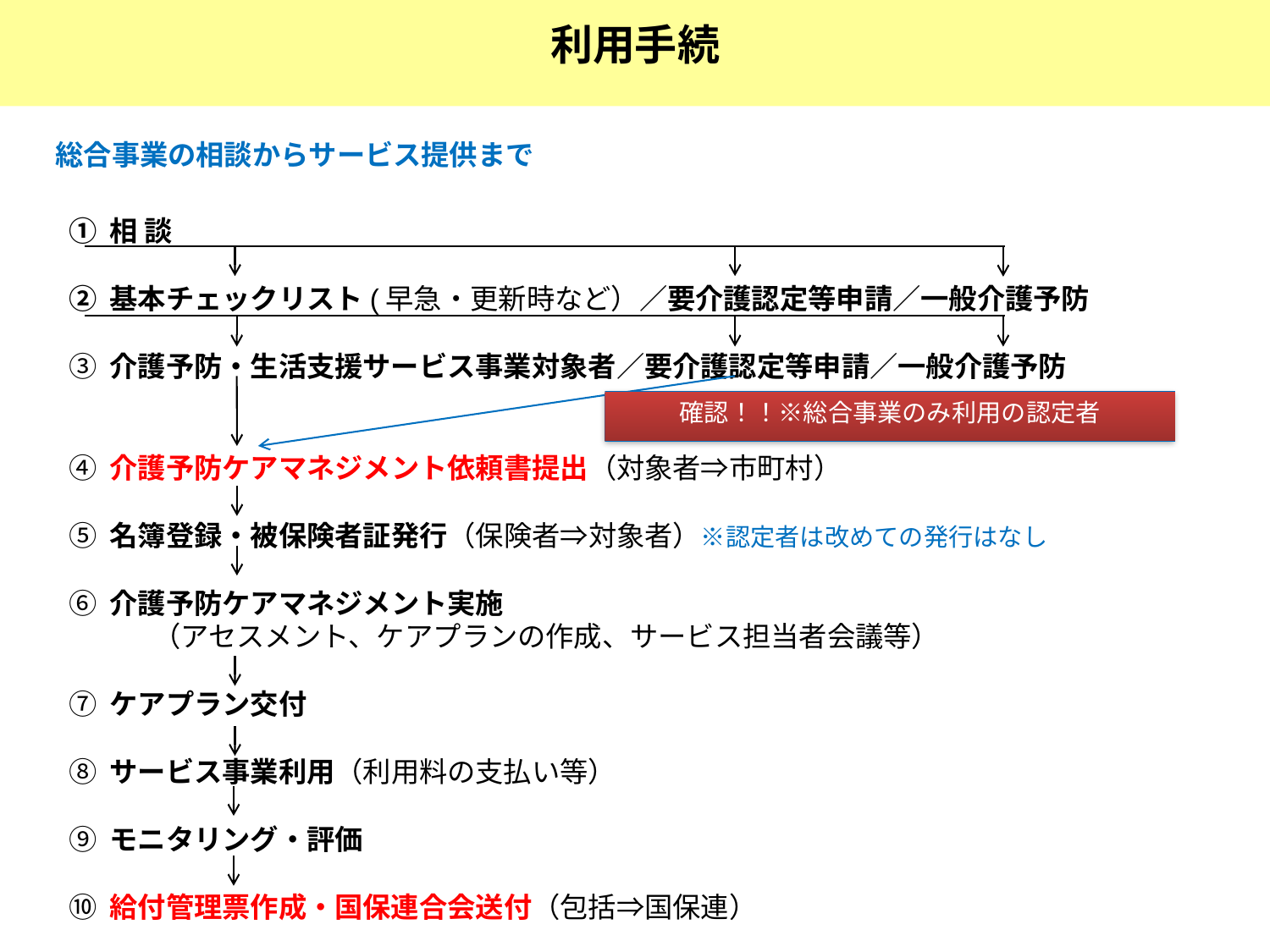

利用手続

① 相 談

② 基本チェックリスト(早急・更新時など）／要介護認定等申請／一般介護予防

③ 介護予防・生活支援サービス事業対象者／要介護認定等申請／一般介護予防

④ 介護予防ケアマネジメント依頼書提出（対象者⇒市町村）

⑤ 名簿登録・被保険者証発行（保険者⇒対象者）※認定者は改めての発行はなし

⑥ 介護予防ケアマネジメント実施
　　　（アセスメント、ケアプランの作成、サービス担当者会議等）

⑦ ケアプラン交付

⑧ サービス事業利用（利用料の支払い等）

⑨ モニタリング・評価

⑩ 給付管理票作成・国保連合会送付（包括⇒国保連）
　総合事業の相談からサービス提供まで
確認！！※総合事業のみ利用の認定者